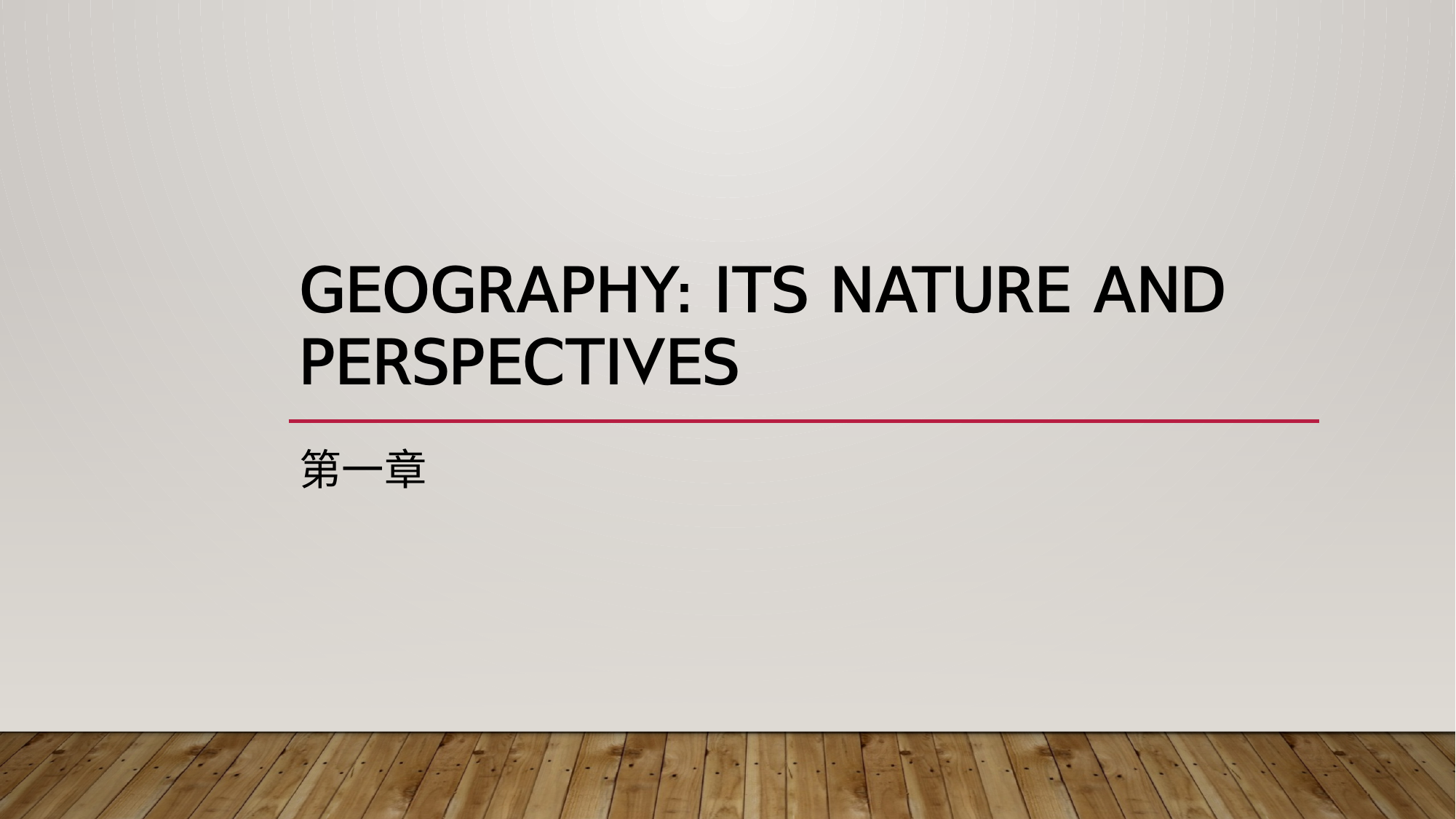

# GEOGRAPHY: ITS NATURE AND PERSPECTIVES
第一章